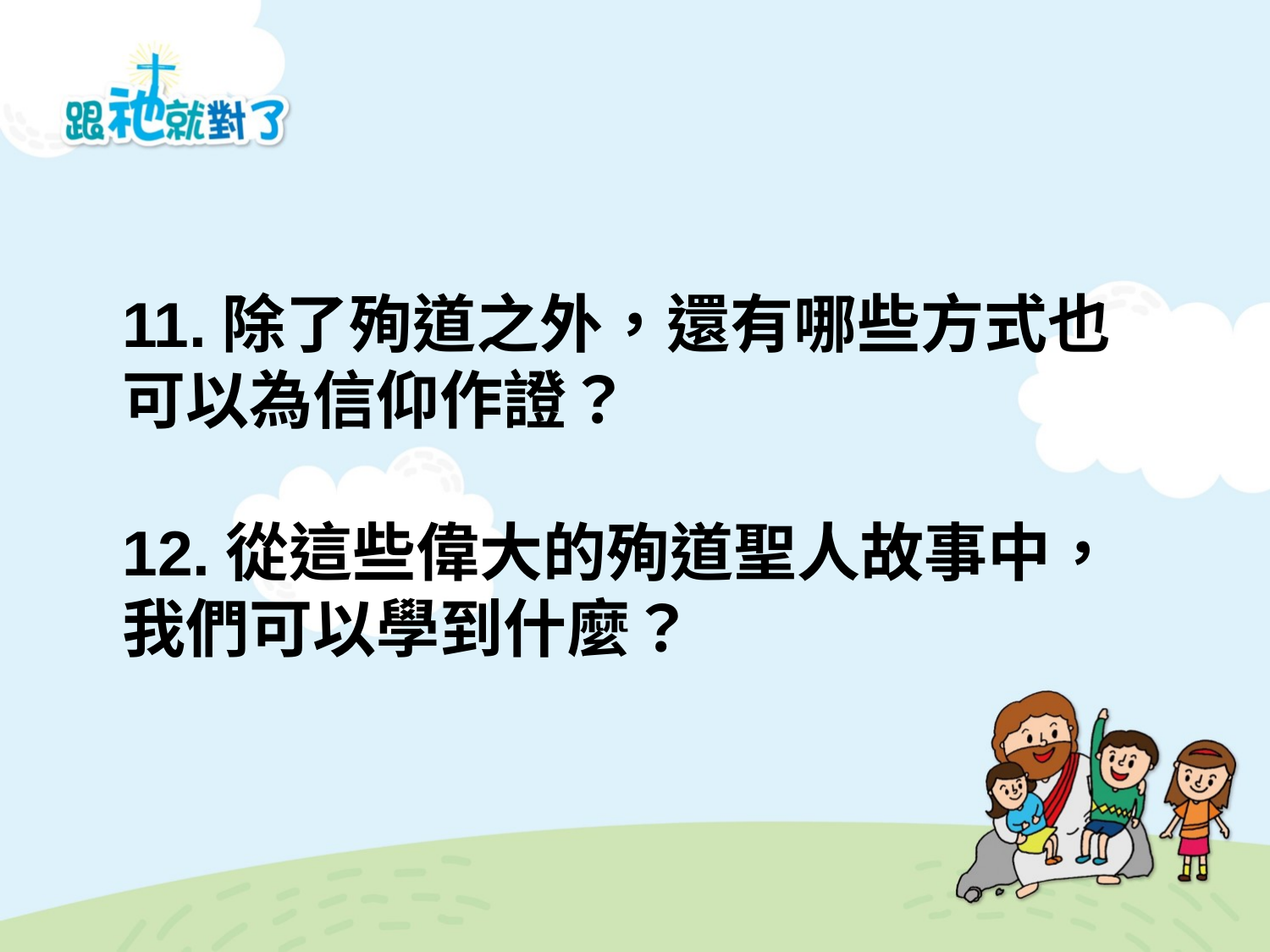

11.除了殉道之外，還有哪些方式也可以為信仰作證？

12.從這些偉大的殉道聖人故事中，我們可以學到什麼？